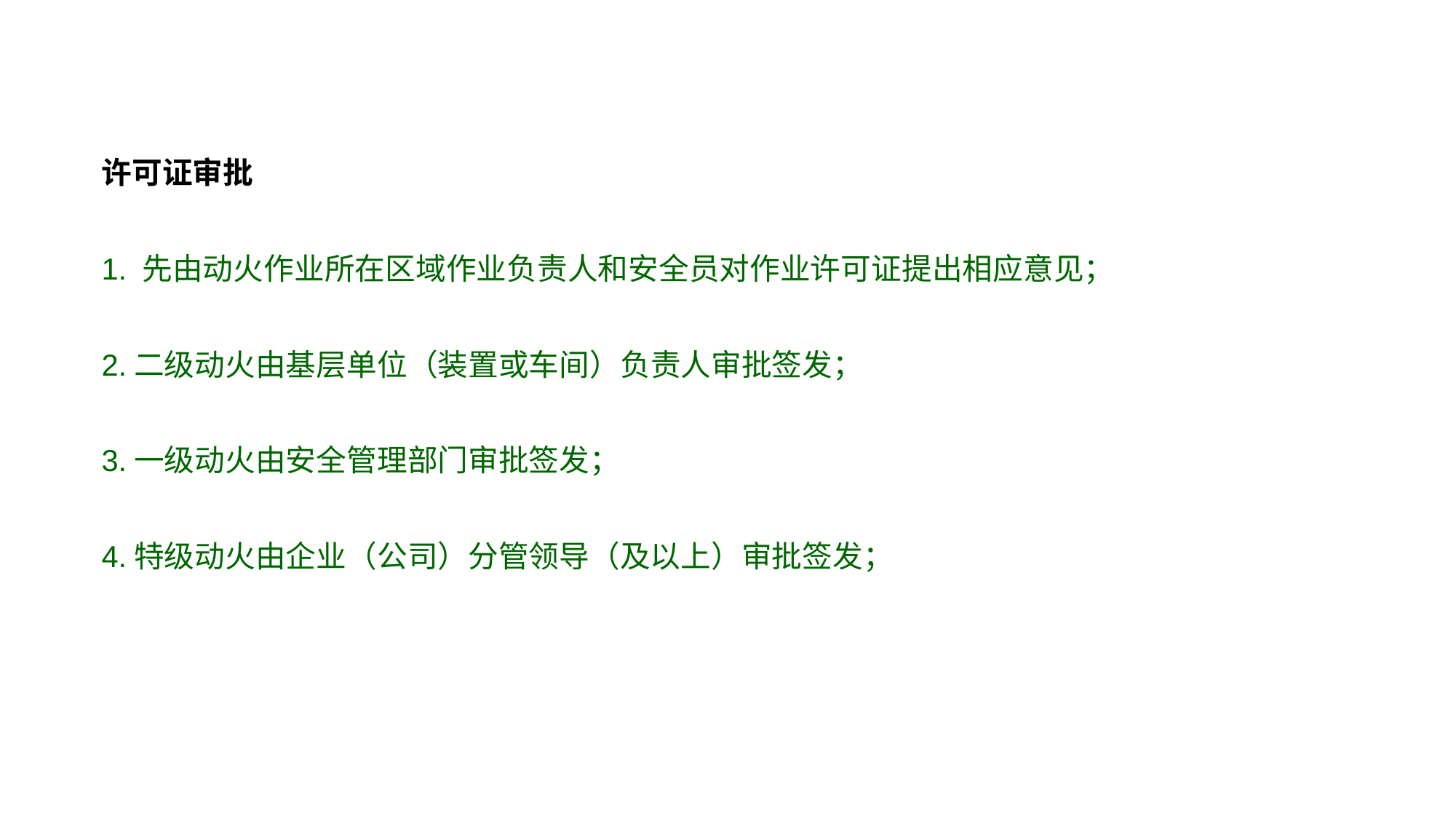

#
许可证审批

1. 先由动火作业所在区域作业负责人和安全员对作业许可证提出相应意见；

2.二级动火由基层单位（装置或车间）负责人审批签发；

3.一级动火由安全管理部门审批签发；

4.特级动火由企业（公司）分管领导（及以上）审批签发；